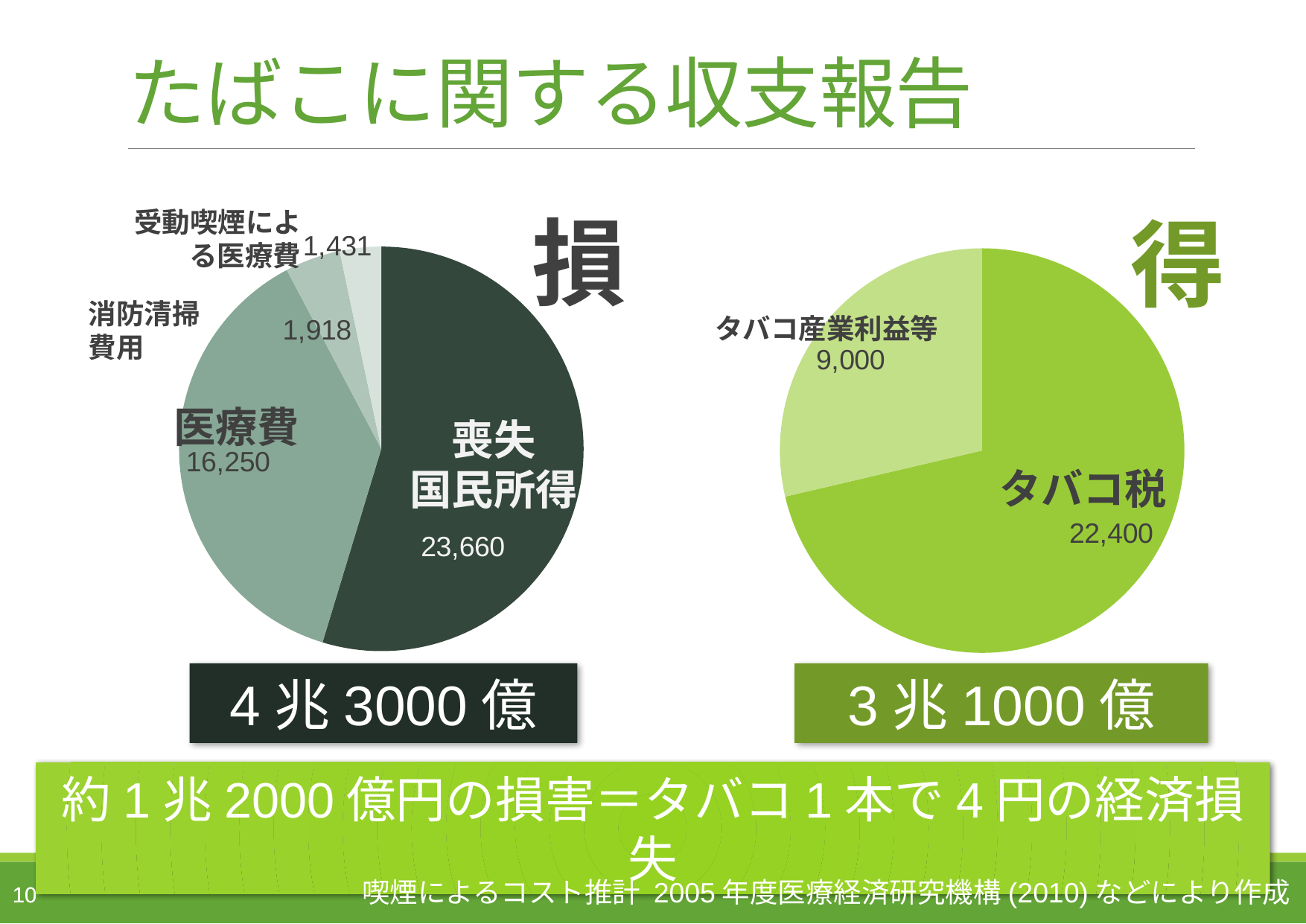

# たばこに関する収支報告

### Chart

| Category | 喪失国民所得 |
|---|---|
| 23,660 | 23660.0 |
| 16,250 | 16250.0 |
| 1,918 | 1918.0 |
| 1,431 | 1431.0 |

### Chart

| Category |  |
|---|---|
| タバコ税 | 22400.0 |
| タバコ産業利益 | 9000.0 |
損
得
受動喫煙による医療費
消防清掃
費用
タバコ産業利益等
医療費
喪失
国民所得
タバコ税
4兆3000億
3兆1000億
約1兆2000億円の損害＝タバコ1本で4円の経済損失
喫煙によるコスト推計 2005年度医療経済研究機構(2010)などにより作成